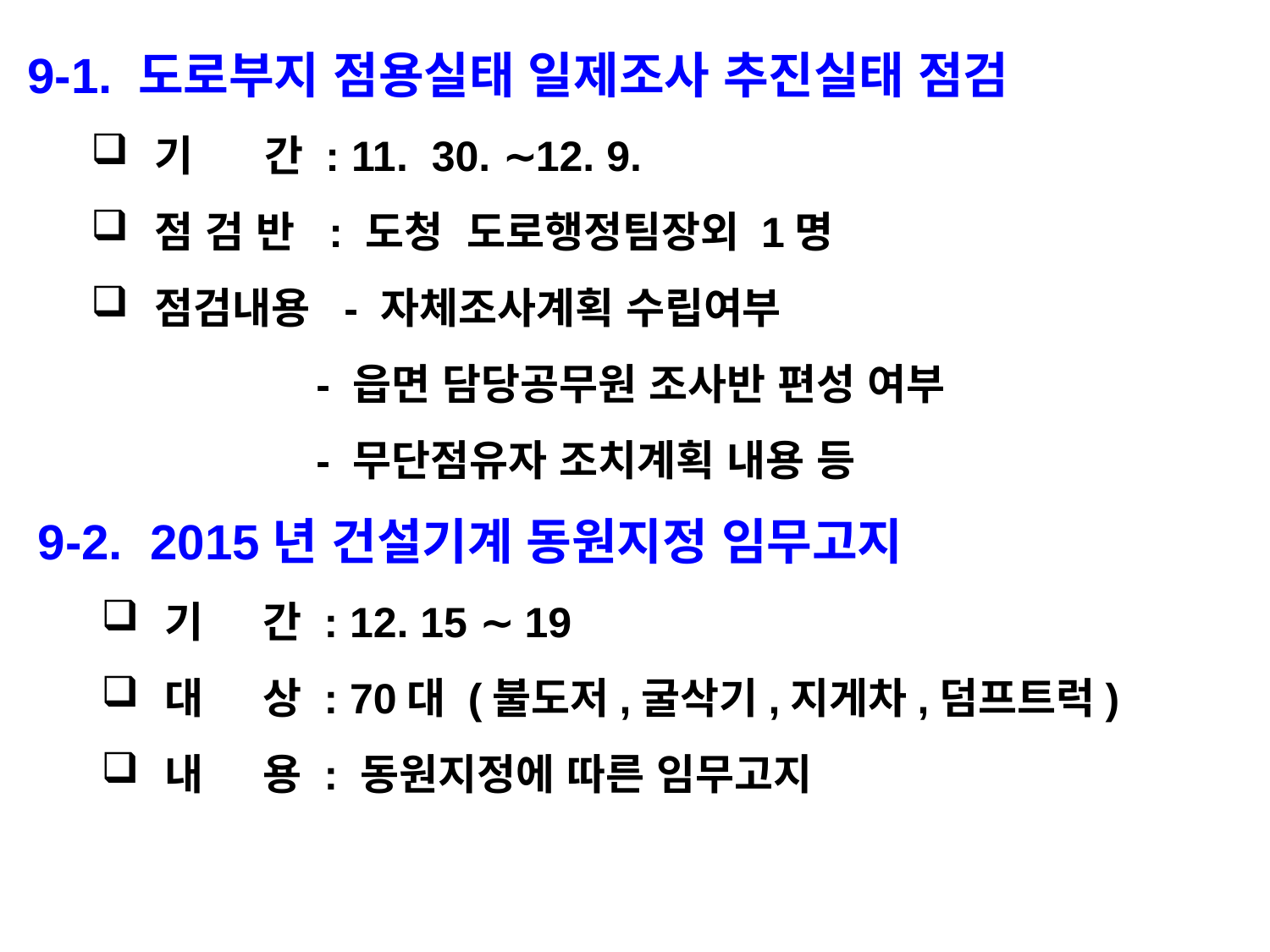

9-1. 도로부지 점용실태 일제조사 추진실태 점검
기      간 : 11.  30. ∼12. 9.
점 검 반  : 도청  도로행정팀장외 1명
점검내용  - 자체조사계획 수립여부
                   - 읍면 담당공무원 조사반 편성 여부
                   - 무단점유자 조치계획 내용 등

9-2.  2015년 건설기계 동원지정 임무고지
기     간 : 12. 15 ∼ 19
대     상 : 70대 (불도저,굴삭기,지게차,덤프트럭)
내     용 : 동원지정에 따른 임무고지